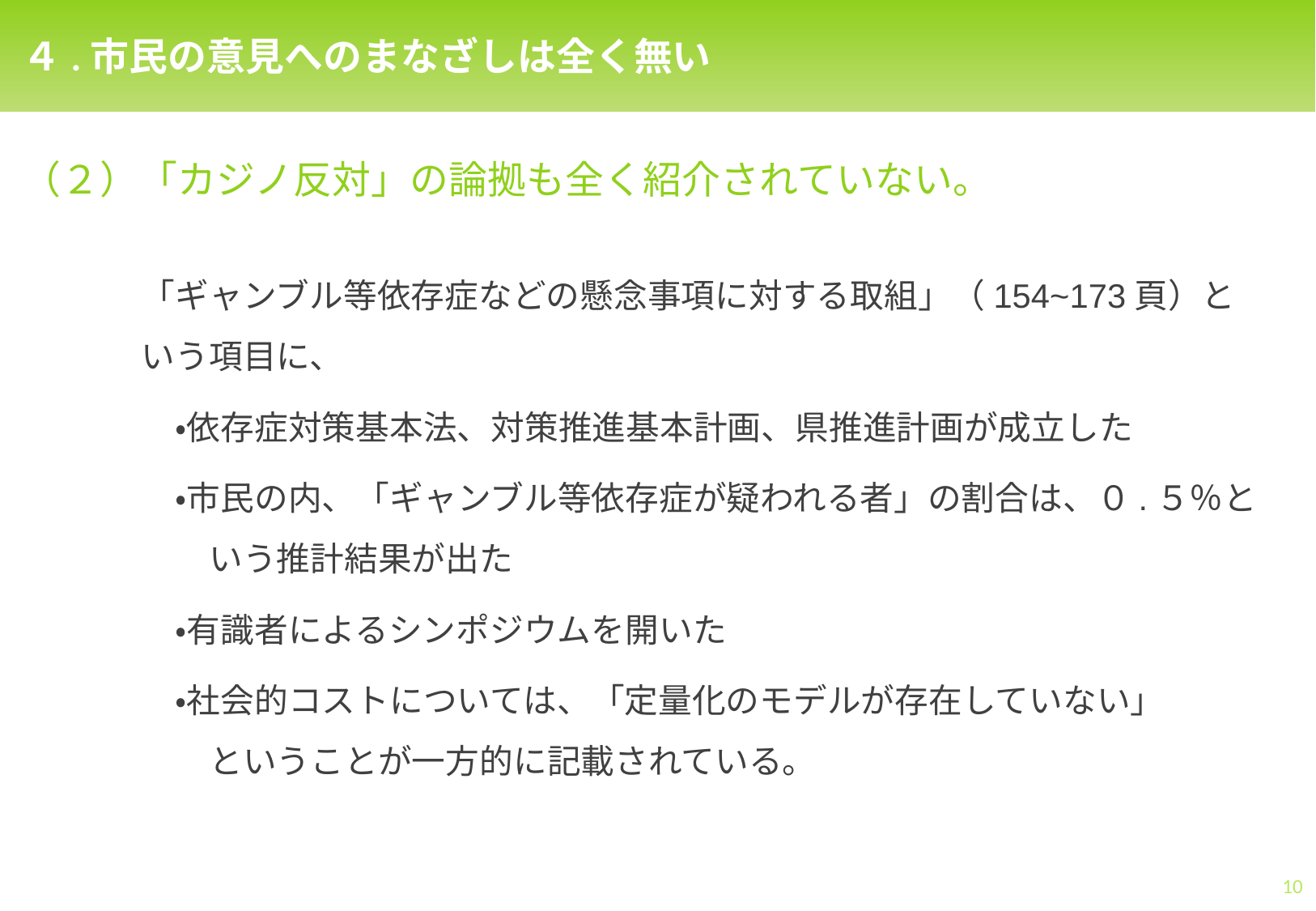

４.市民の意見へのまなざしは全く無い
（２）「カジノ反対」の論拠も全く紹介されていない。
「ギャンブル等依存症などの懸念事項に対する取組」（154~173頁）と
いう項目に、
　・依存症対策基本法、対策推進基本計画、県推進計画が成立した
　・市民の内、「ギャンブル等依存症が疑われる者」の割合は、０.５％と
　　いう推計結果が出た
　・有識者によるシンポジウムを開いた
　・社会的コストについては、「定量化のモデルが存在していない」
　　ということが一方的に記載されている。
10